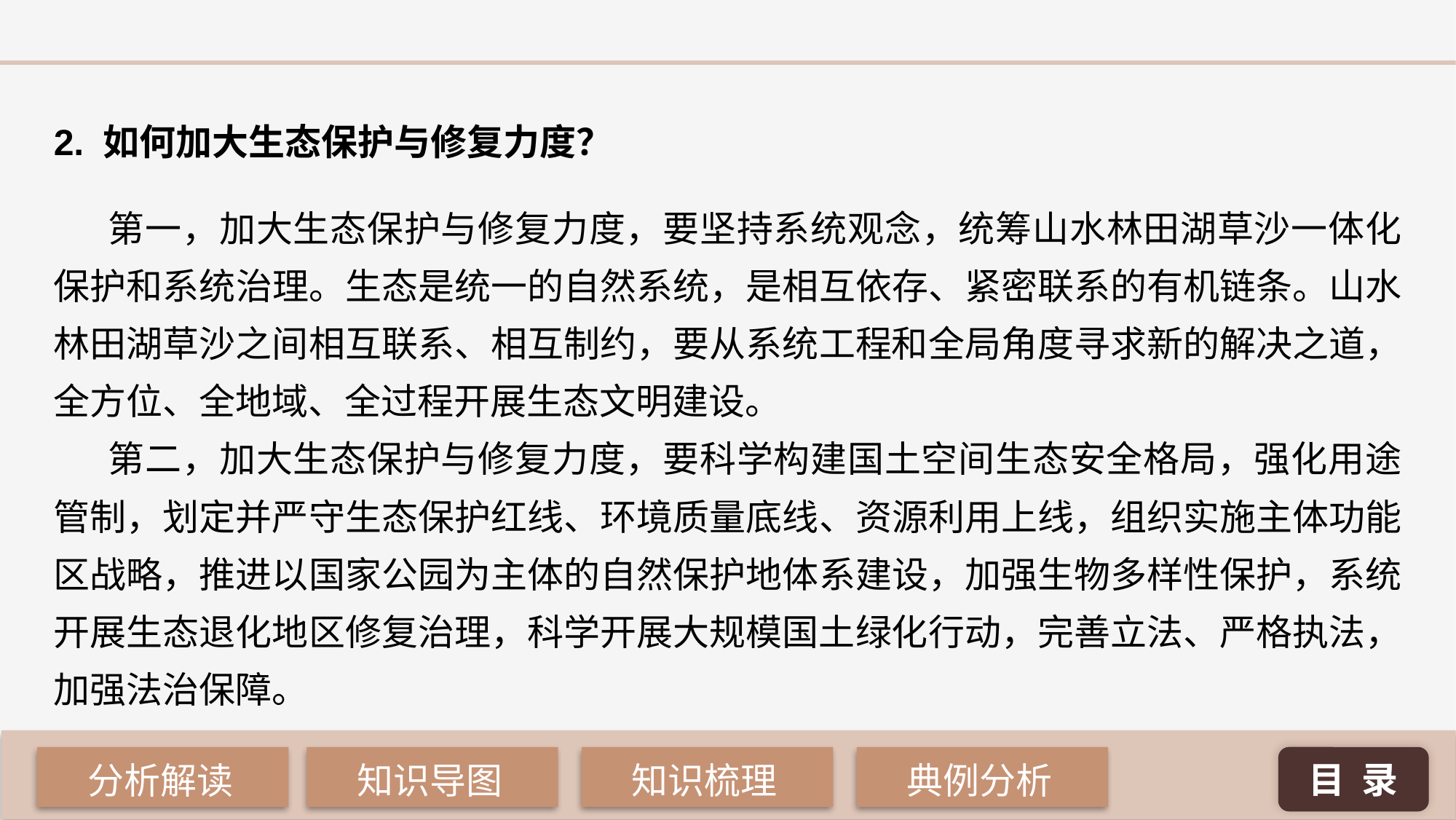

2. 如何加大生态保护与修复力度？
第一，加大生态保护与修复力度，要坚持系统观念，统筹山水林田湖草沙一体化保护和系统治理。生态是统一的自然系统，是相互依存、紧密联系的有机链条。山水林田湖草沙之间相互联系、相互制约，要从系统工程和全局角度寻求新的解决之道，全方位、全地域、全过程开展生态文明建设。
第二，加大生态保护与修复力度，要科学构建国土空间生态安全格局，强化用途管制，划定并严守生态保护红线、环境质量底线、资源利用上线，组织实施主体功能区战略，推进以国家公园为主体的自然保护地体系建设，加强生物多样性保护，系统开展生态退化地区修复治理，科学开展大规模国土绿化行动，完善立法、严格执法，加强法治保障。